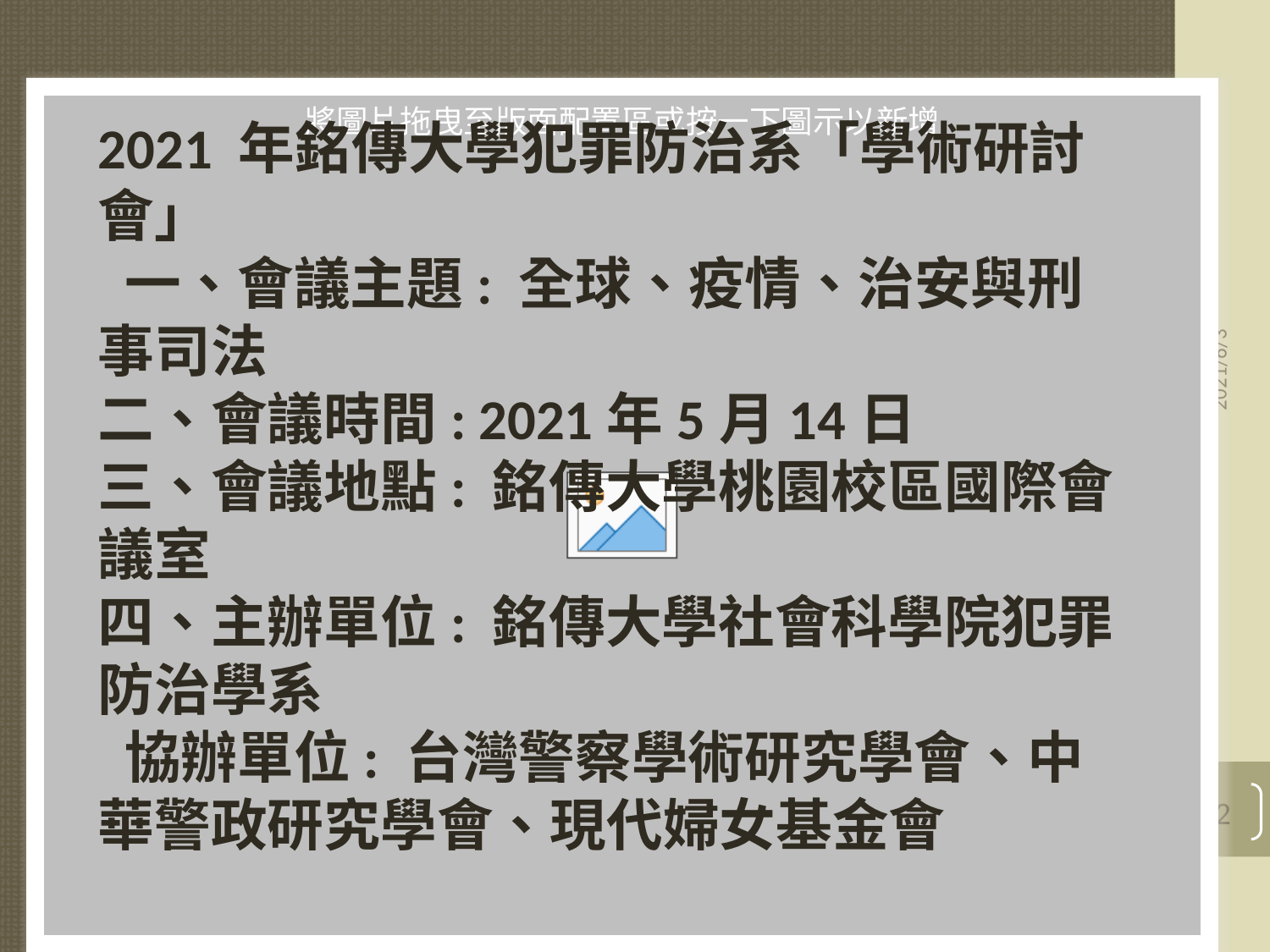

2021 年銘傳大學犯罪防治系「學術研討會」
 一、會議主題: 全球、疫情、治安與刑事司法
二、會議時間: 2021年5月14日
三、會議地點: 銘傳大學桃園校區國際會議室
四、主辦單位: 銘傳大學社會科學院犯罪防治學系
 協辦單位: 台灣警察學術研究學會、中華警政研究學會、現代婦女基金會
2021/6/3

#
2